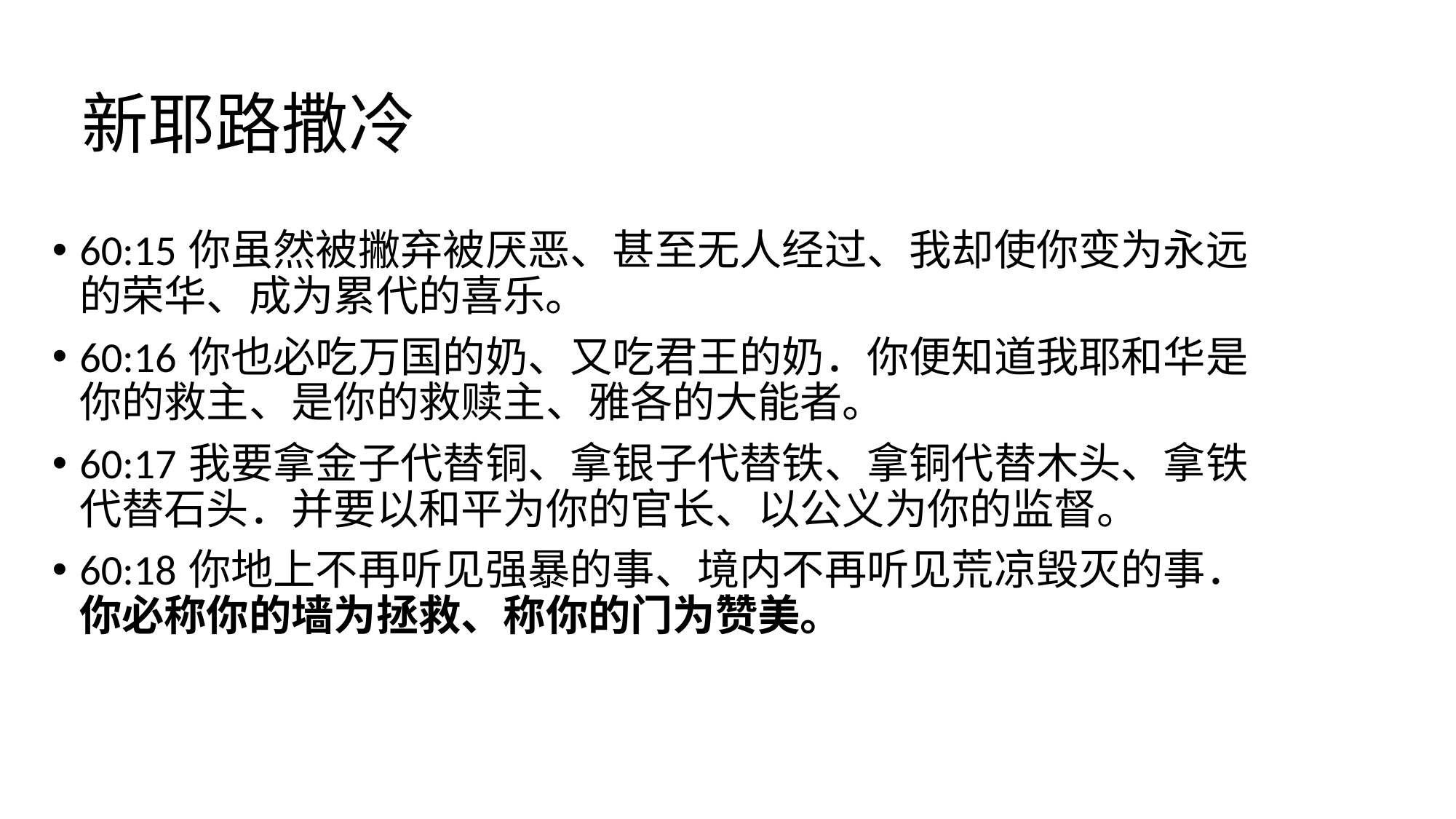

# 新耶路撒冷
60:15	你虽然被撇弃被厌恶、甚至无人经过、我却使你变为永远的荣华、成为累代的喜乐。
60:16	你也必吃万国的奶、又吃君王的奶．你便知道我耶和华是你的救主、是你的救赎主、雅各的大能者。
60:17	我要拿金子代替铜、拿银子代替铁、拿铜代替木头、拿铁代替石头．并要以和平为你的官长、以公义为你的监督。
60:18	你地上不再听见强暴的事、境内不再听见荒凉毁灭的事．你必称你的墙为拯救、称你的门为赞美。